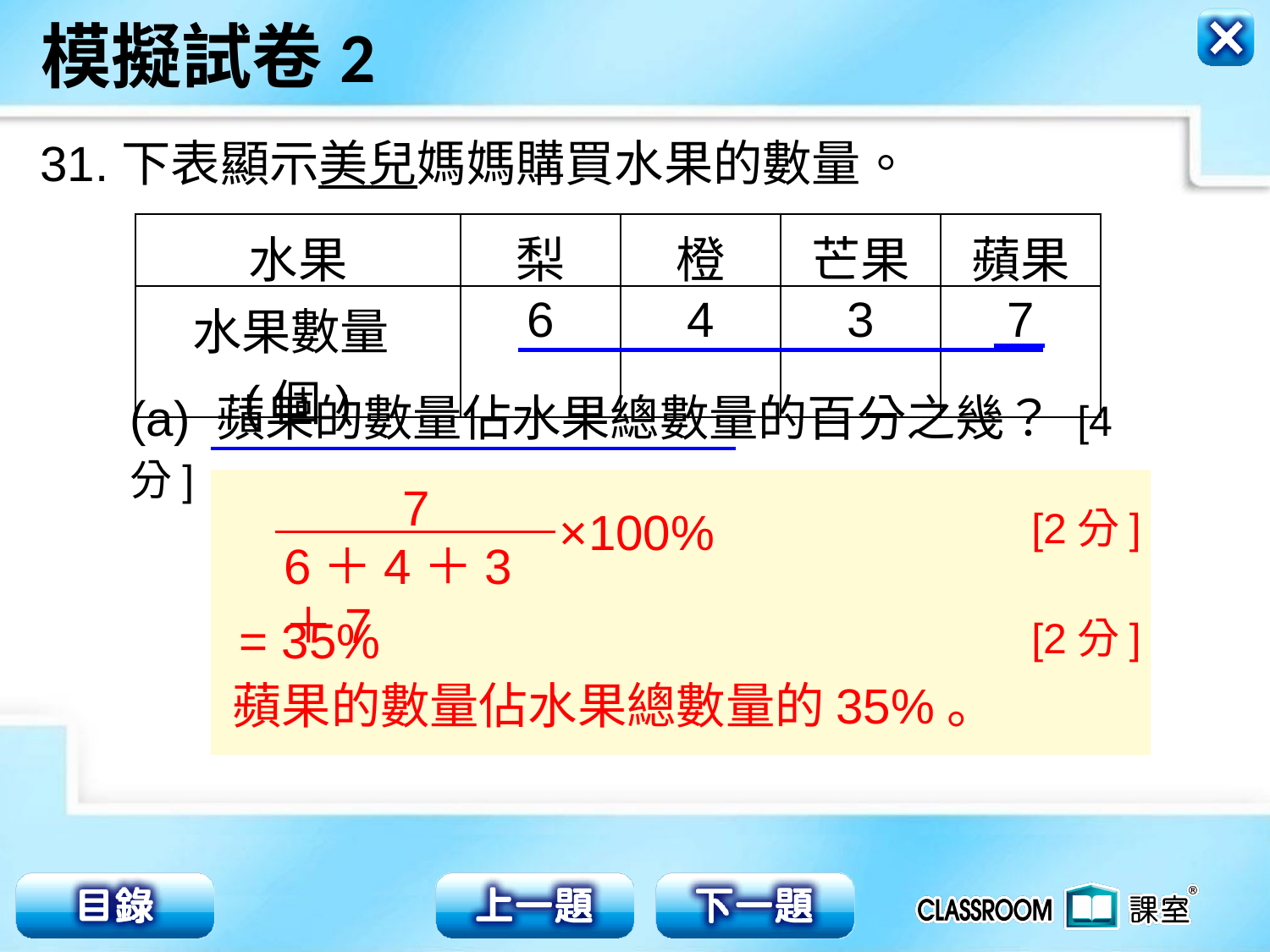

31.
下表顯示美兒媽媽購買水果的數量。
| 水果 | 梨 | 橙 | 芒果 | 蘋果 |
| --- | --- | --- | --- | --- |
| 水果數量(個) | 6 | 4 | 3 | 7 |
(a) 蘋果的數量佔水果總數量的百分之幾？ [4分]

7
×100%
[2分]
6＋4＋3＋7
= 35%
[2分]
蘋果的數量佔水果總數量的35%。